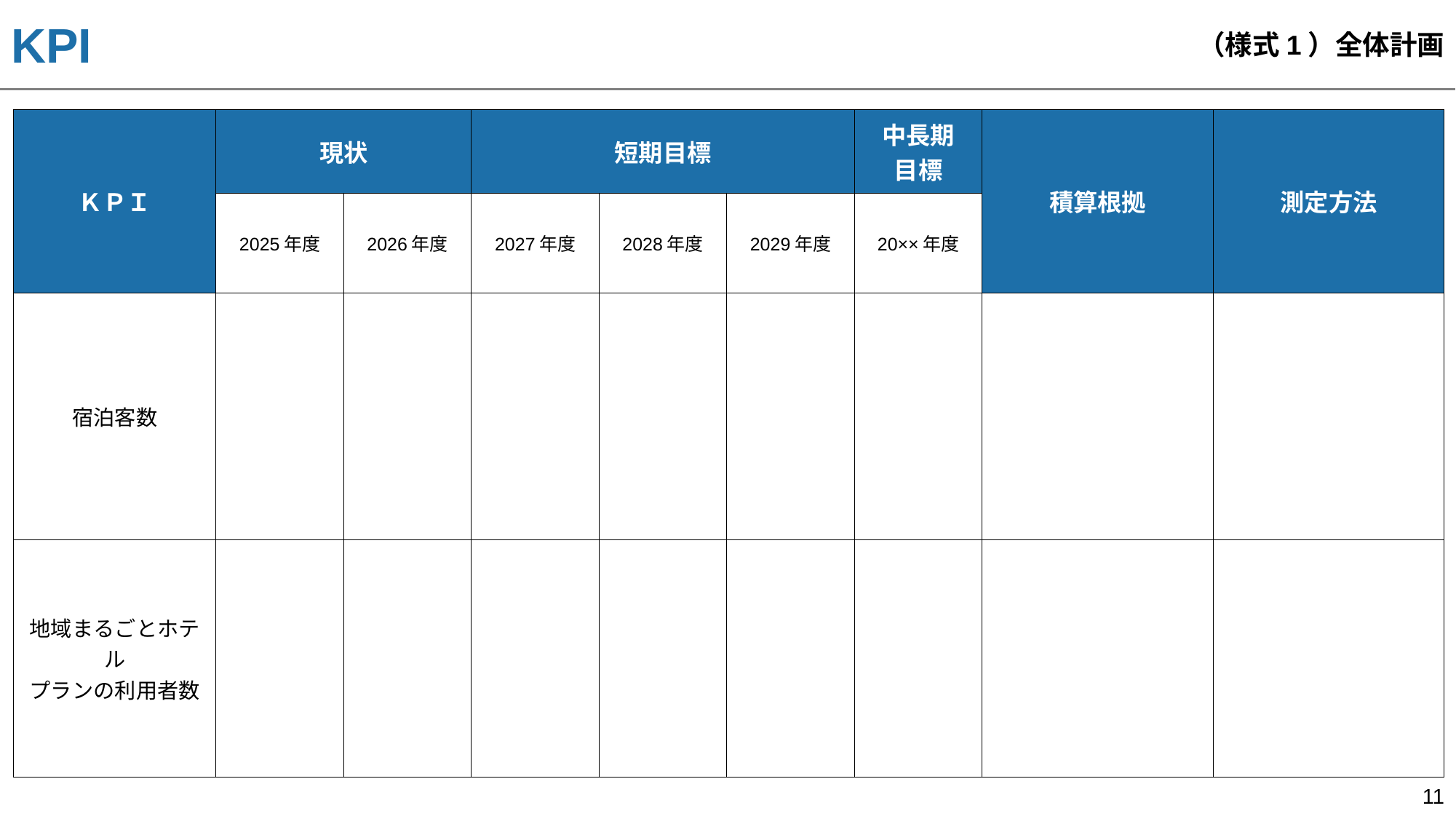

KPI
（様式1）全体計画
| ＫＰＩ | 現状 |  | 短期目標 |  |  | 中長期 目標 | 積算根拠 | 測定方法 |
| --- | --- | --- | --- | --- | --- | --- | --- | --- |
|  | 2025年度 | 2026年度 | 2027年度 | 2028年度 | 2029年度 | 20××年度 |  |  |
| 宿泊客数 |  |  |  |  |  |  |  |  |
| 地域まるごとホテル プランの利用者数 |  |  |  |  |  |  |  |  |
11